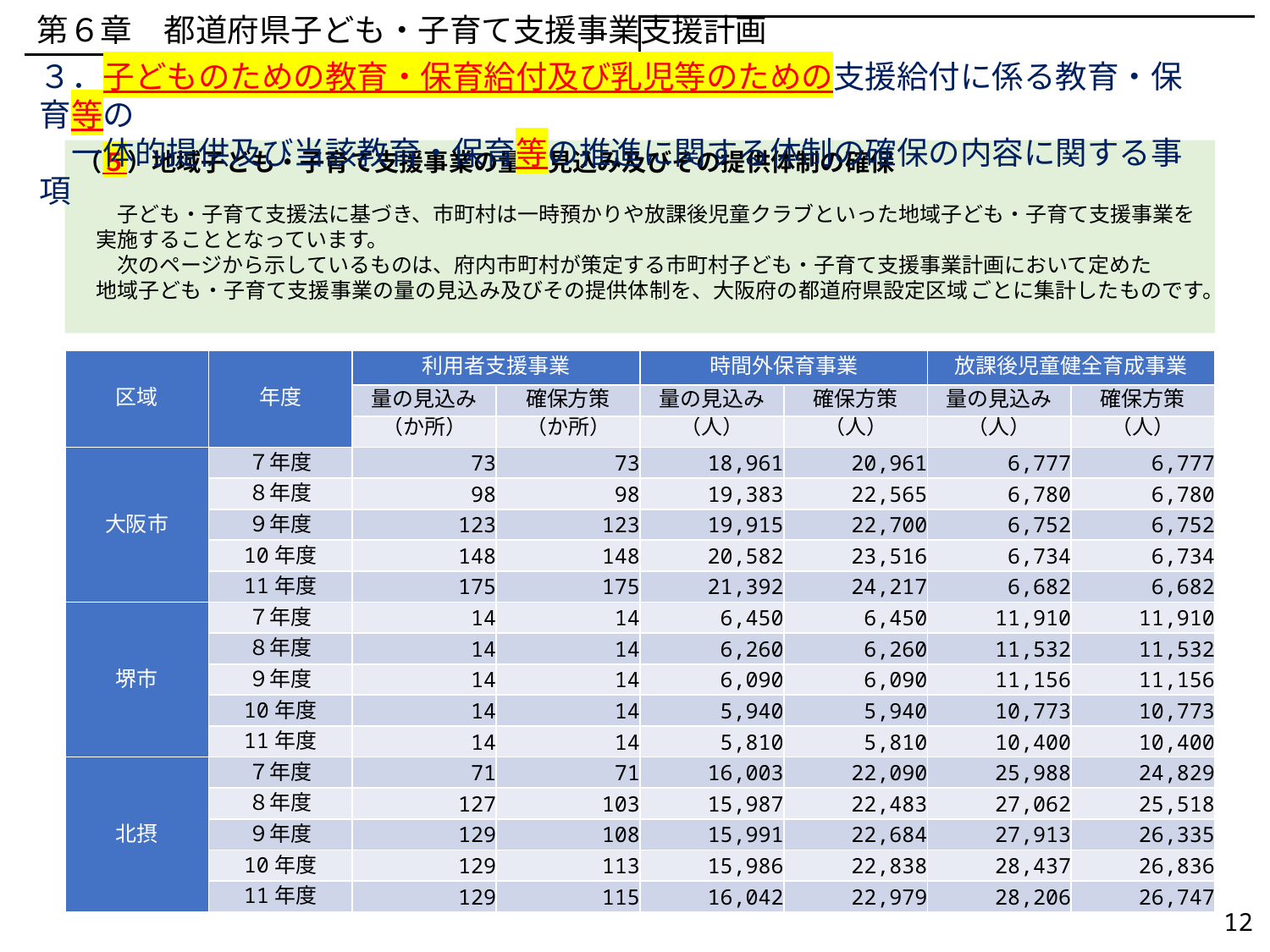

第６章　都道府県子ども・子育て支援事業支援計画

３．子どものための教育・保育給付及び乳児等のための支援給付に係る教育・保育等の
　一体的提供及び当該教育・保育等の推進に関する体制の確保の内容に関する事項
（５）地域子ども・子育て支援事業の量の見込み及びその提供体制の確保

　子ども・子育て支援法に基づき、市町村は一時預かりや放課後児童クラブといった地域子ども・子育て支援事業を
実施することとなっています。
　次のページから示しているものは、府内市町村が策定する市町村子ども・子育て支援事業計画において定めた
地域子ども・子育て支援事業の量の見込み及びその提供体制を、大阪府の都道府県設定区域ごとに集計したものです。

| 区域 | 年度 | 利用者支援事業 |  | 時間外保育事業 |  | 放課後児童健全育成事業 |  |
| --- | --- | --- | --- | --- | --- | --- | --- |
|  |  | 量の見込み | 確保方策 | 量の見込み | 確保方策 | 量の見込み | 確保方策 |
|  |  | （か所） | （か所） | （人） | （人） | （人） | （人） |
| 大阪市 | ７年度 | 73 | 73 | 18,961 | 20,961 | 6,777 | 6,777 |
|  | ８年度 | 98 | 98 | 19,383 | 22,565 | 6,780 | 6,780 |
|  | ９年度 | 123 | 123 | 19,915 | 22,700 | 6,752 | 6,752 |
|  | 10年度 | 148 | 148 | 20,582 | 23,516 | 6,734 | 6,734 |
|  | 11年度 | 175 | 175 | 21,392 | 24,217 | 6,682 | 6,682 |
| 堺市 | ７年度 | 14 | 14 | 6,450 | 6,450 | 11,910 | 11,910 |
|  | ８年度 | 14 | 14 | 6,260 | 6,260 | 11,532 | 11,532 |
|  | ９年度 | 14 | 14 | 6,090 | 6,090 | 11,156 | 11,156 |
|  | 10年度 | 14 | 14 | 5,940 | 5,940 | 10,773 | 10,773 |
|  | 11年度 | 14 | 14 | 5,810 | 5,810 | 10,400 | 10,400 |
| 北摂 | ７年度 | 71 | 71 | 16,003 | 22,090 | 25,988 | 24,829 |
|  | ８年度 | 127 | 103 | 15,987 | 22,483 | 27,062 | 25,518 |
|  | ９年度 | 129 | 108 | 15,991 | 22,684 | 27,913 | 26,335 |
|  | 10年度 | 129 | 113 | 15,986 | 22,838 | 28,437 | 26,836 |
|  | 11年度 | 129 | 115 | 16,042 | 22,979 | 28,206 | 26,747 |
12